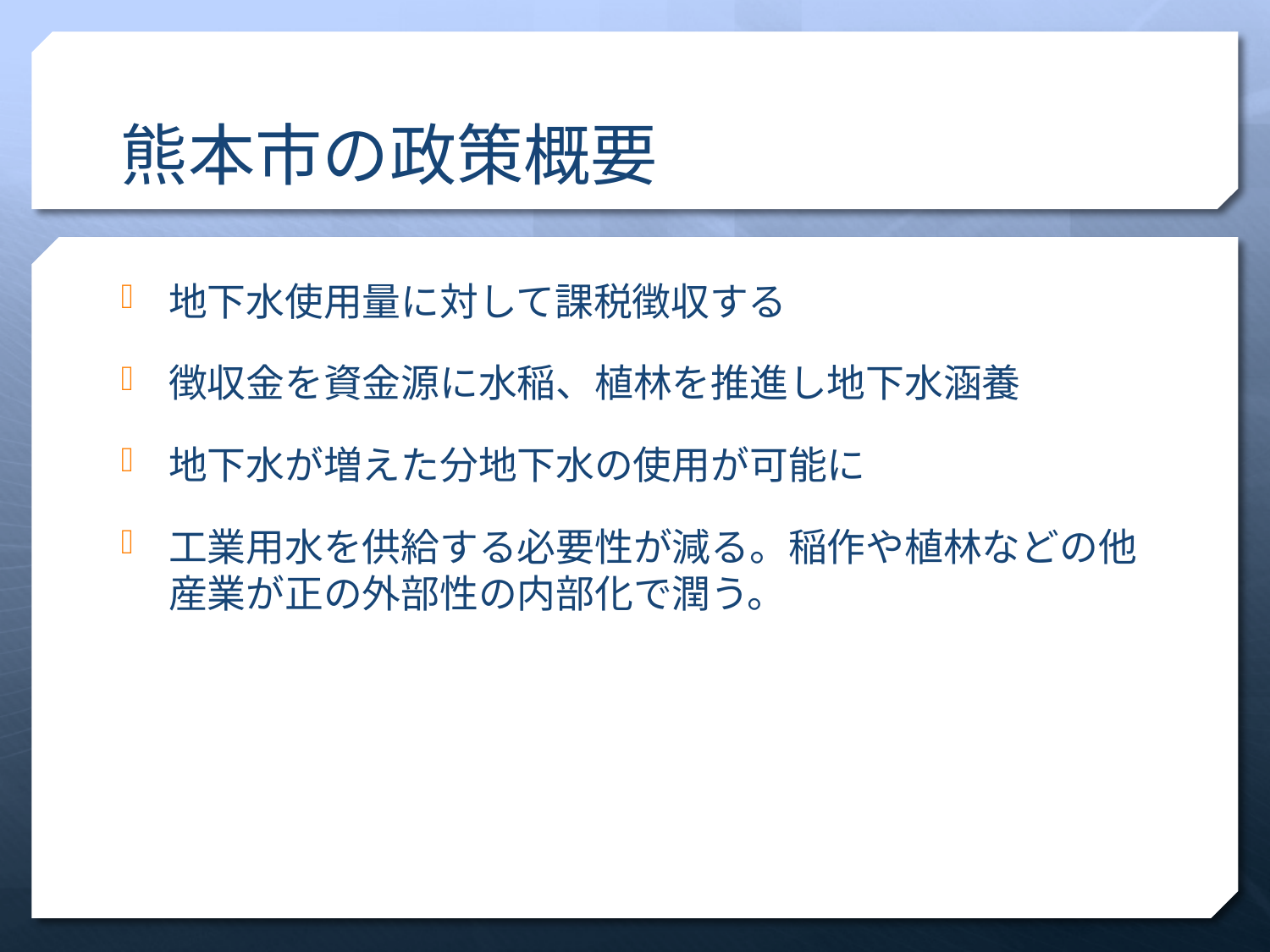

# 熊本市の政策概要
地下水使用量に対して課税徴収する
徴収金を資金源に水稲、植林を推進し地下水涵養
地下水が増えた分地下水の使用が可能に
工業用水を供給する必要性が減る。稲作や植林などの他産業が正の外部性の内部化で潤う。